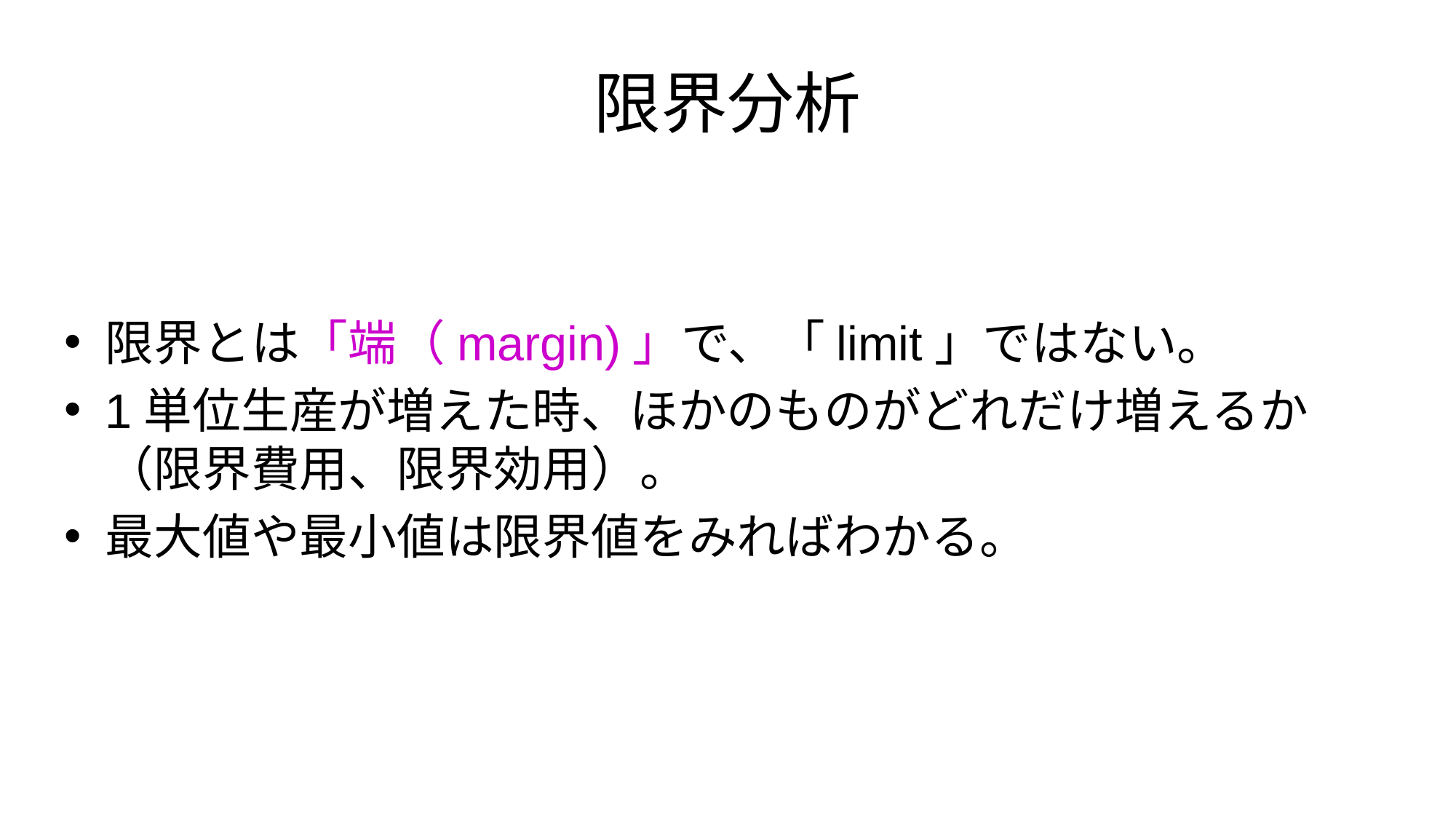

# 限界分析
限界とは「端（margin)」で、「limit」ではない。
1単位生産が増えた時、ほかのものがどれだけ増えるか（限界費用、限界効用）。
最大値や最小値は限界値をみればわかる。